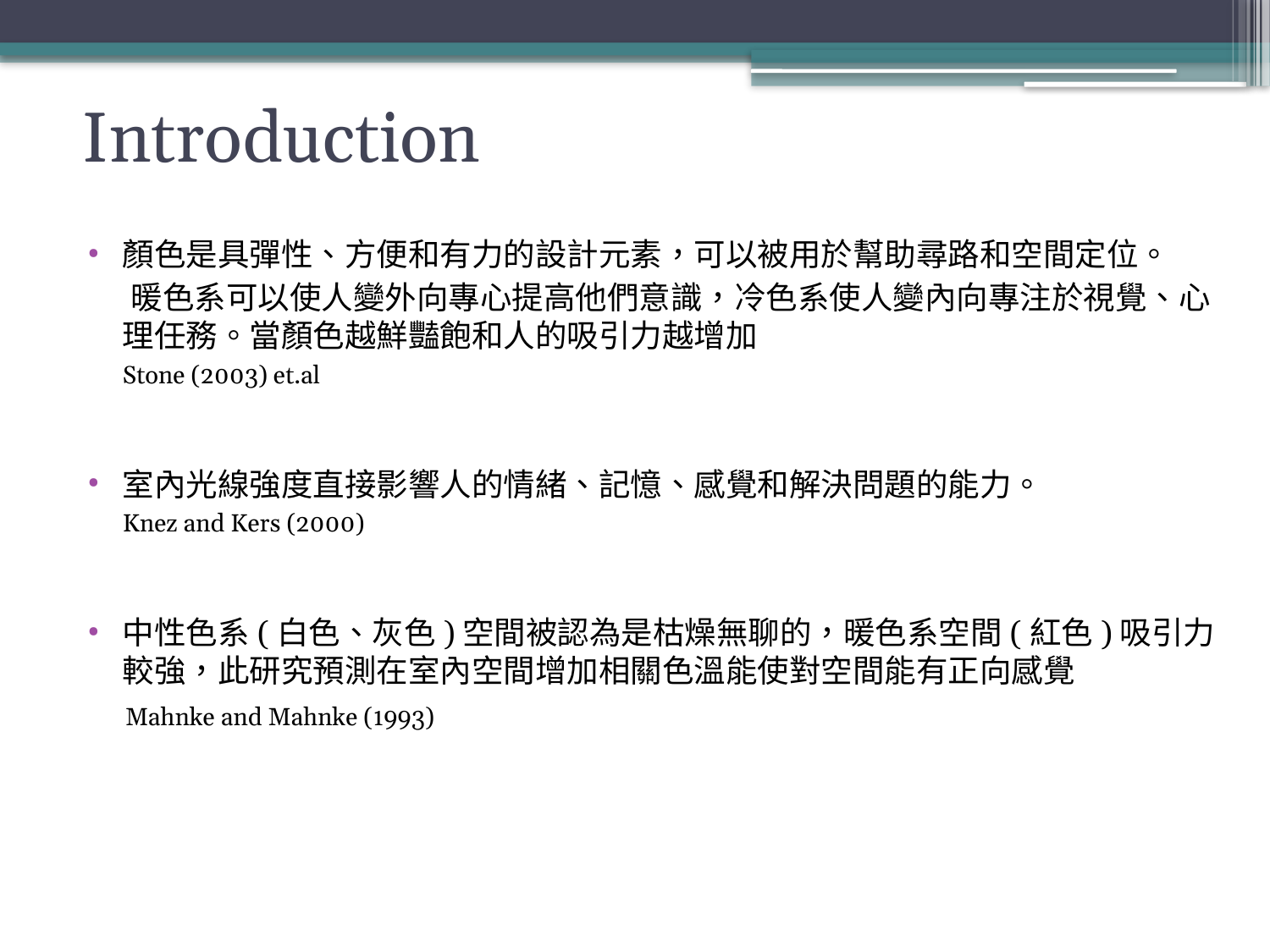

# Introduction
顏色是具彈性、方便和有力的設計元素，可以被用於幫助尋路和空間定位。
     暖色系可以使人變外向專心提高他們意識，冷色系使人變內向專注於視覺、心理任務。當顏色越鮮豔飽和人的吸引力越增加
      Stone (2003) et.al

室內光線強度直接影響人的情緒、記憶、感覺和解決問題的能力。
      Knez and Kers (2000)

中性色系(白色、灰色)空間被認為是枯燥無聊的，暖色系空間(紅色)吸引力較強，此研究預測在室內空間增加相關色溫能使對空間能有正向感覺
     Mahnke and Mahnke (1993)